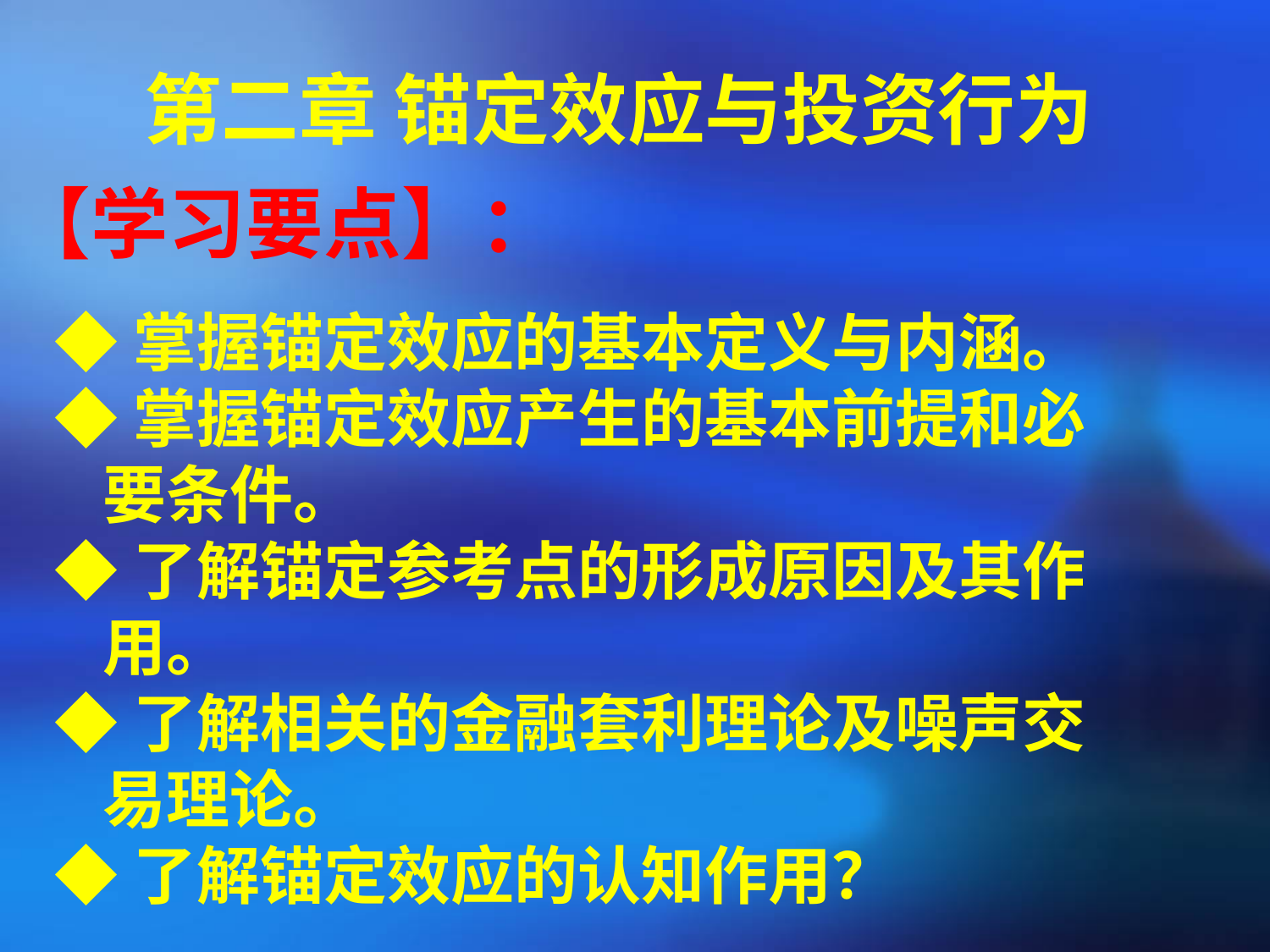

第二章 锚定效应与投资行为
【学习要点】：
◆掌握锚定效应的基本定义与内涵。
◆掌握锚定效应产生的基本前提和必要条件。
◆了解锚定参考点的形成原因及其作用。
◆了解相关的金融套利理论及噪声交易理论。
◆了解锚定效应的认知作用？